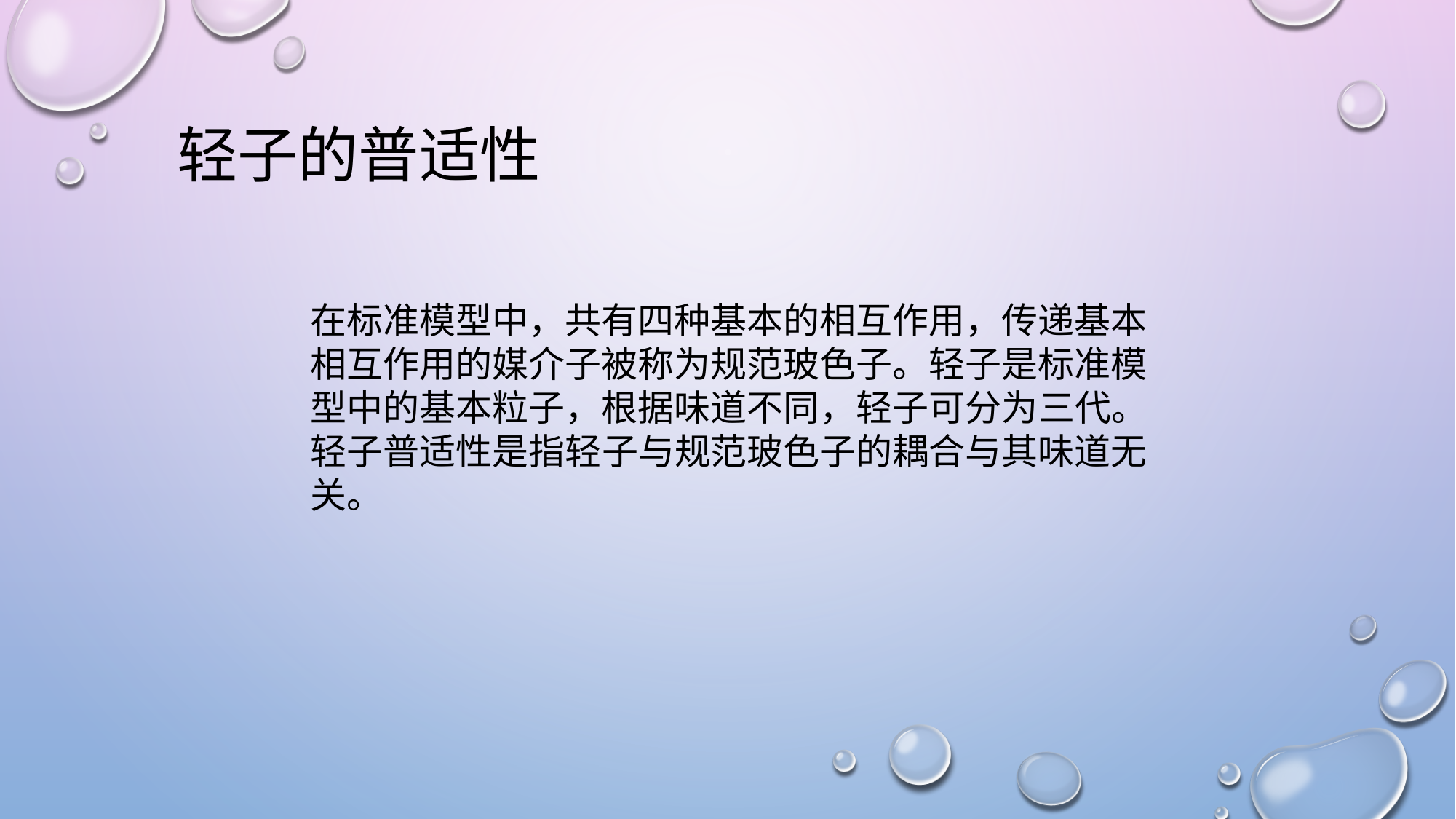

轻子的普适性
在标准模型中，共有四种基本的相互作用，传递基本相互作用的媒介子被称为规范玻色子。轻子是标准模型中的基本粒子，根据味道不同，轻子可分为三代。轻子普适性是指轻子与规范玻色子的耦合与其味道无关。